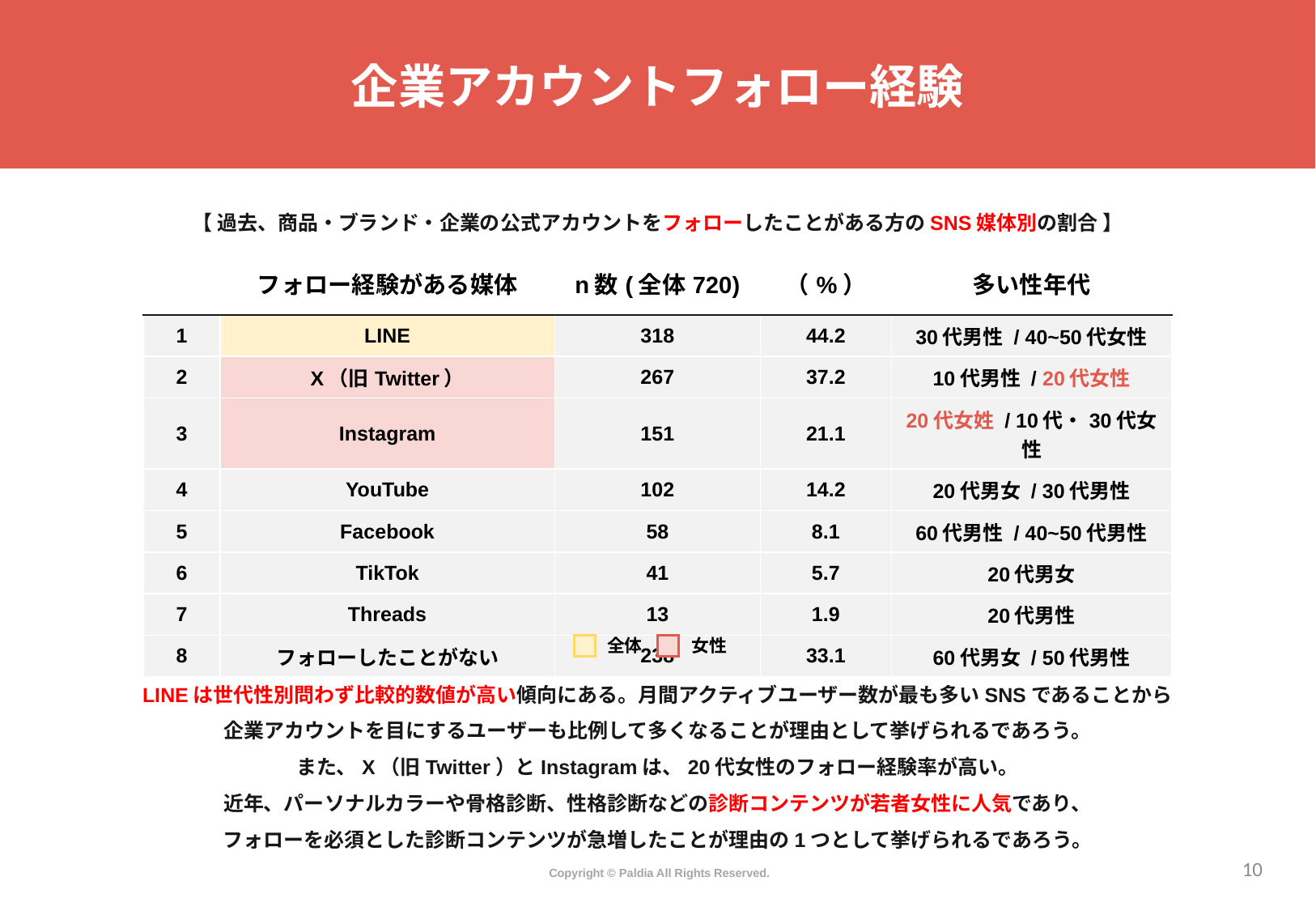

# 企業アカウントフォロー経験
【 過去、商品・ブランド・企業の公式アカウントをフォローしたことがある方のSNS媒体別の割合 】
|  | フォロー経験がある媒体 | n数(全体720) | （%） | 多い性年代 |
| --- | --- | --- | --- | --- |
| 1 | LINE | 318 | 44.2 | 30代男性 / 40~50代女性 |
| 2 | X（旧Twitter） | 267 | 37.2 | 10代男性 / 20代女性 |
| 3 | Instagram | 151 | 21.1 | 20代女姓 / 10代・30代女性 |
| 4 | YouTube | 102 | 14.2 | 20代男女 / 30代男性 |
| 5 | Facebook | 58 | 8.1 | 60代男性 / 40~50代男性 |
| 6 | TikTok | 41 | 5.7 | 20代男女 |
| 7 | Threads | 13 | 1.9 | 20代男性 |
| 8 | フォローしたことがない | 238 | 33.1 | 60代男女 / 50代男性 |
全体
女性

LINEは世代性別問わず比較的数値が高い傾向にある。月間アクティブユーザー数が最も多いSNSであることから
企業アカウントを目にするユーザーも比例して多くなることが理由として挙げられるであろう。
また、X（旧Twitter）とInstagramは、20代女性のフォロー経験率が高い。
近年、パーソナルカラーや骨格診断、性格診断などの診断コンテンツが若者女性に人気であり、
フォローを必須とした診断コンテンツが急増したことが理由の1つとして挙げられるであろう。
10
Copyright © Paldia All Rights Reserved.